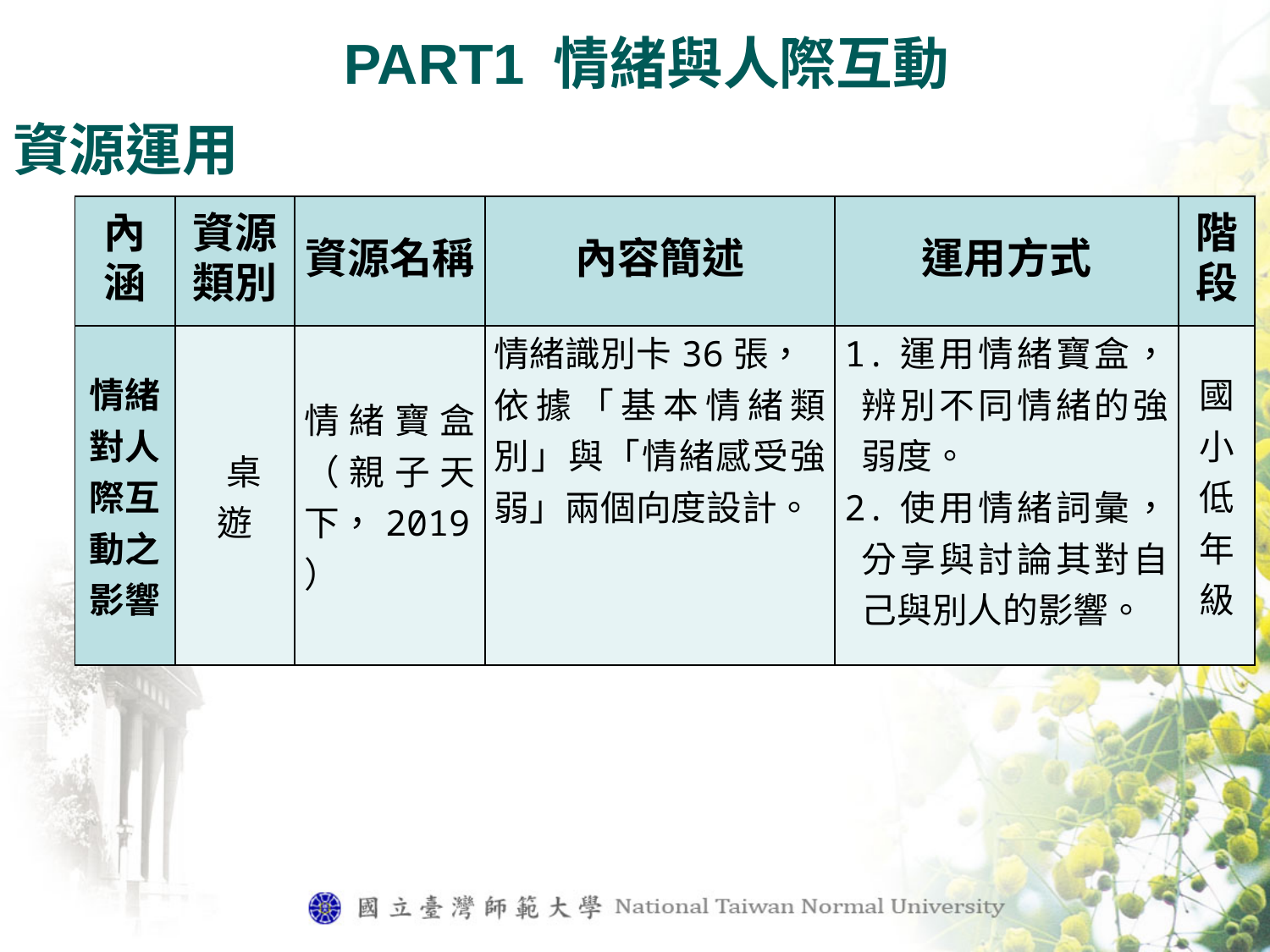

PART1 情緒與人際互動
資源運用
| 內涵 | 資源類別 | 資源名稱 | 內容簡述 | 運用方式 | 階段 |
| --- | --- | --- | --- | --- | --- |
| 情緒對人際互動之影響 | 桌遊 | 情緒寶盒（親子天下，2019） | 情緒識別卡36張， 依據「基本情緒類別」與「情緒感受強弱」兩個向度設計。 | 1.運用情緒寶盒，辨別不同情緒的強弱度。 2.使用情緒詞彙，分享與討論其對自己與別人的影響。 | 國小低年級 |